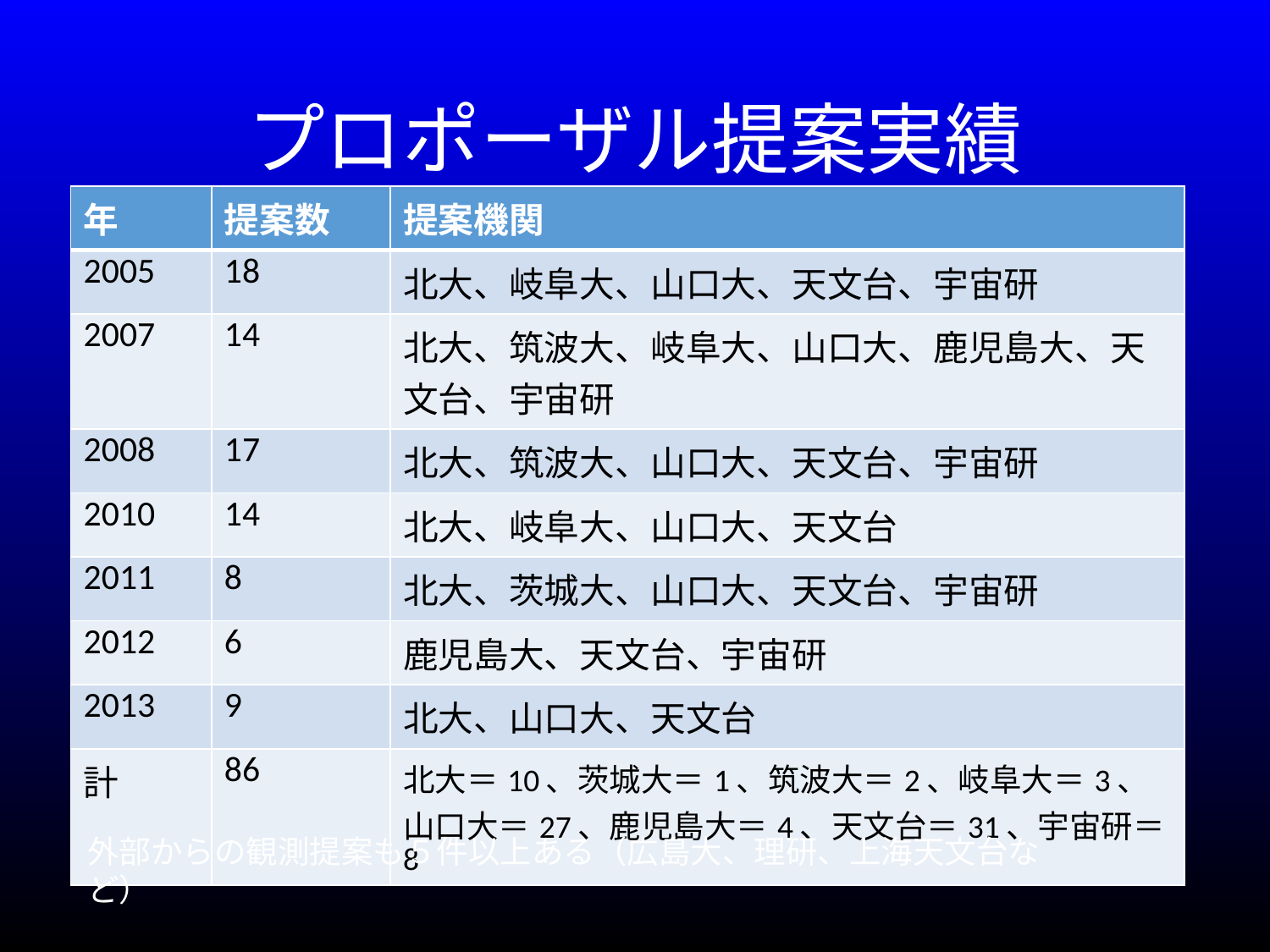

# プロポーザル提案実績
| 年 | 提案数 | 提案機関 |
| --- | --- | --- |
| 2005 | 18 | 北大、岐阜大、山口大、天文台、宇宙研 |
| 2007 | 14 | 北大、筑波大、岐阜大、山口大、鹿児島大、天文台、宇宙研 |
| 2008 | 17 | 北大、筑波大、山口大、天文台、宇宙研 |
| 2010 | 14 | 北大、岐阜大、山口大、天文台 |
| 2011 | 8 | 北大、茨城大、山口大、天文台、宇宙研 |
| 2012 | 6 | 鹿児島大、天文台、宇宙研 |
| 2013 | 9 | 北大、山口大、天文台 |
| 計 | 86 | 北大＝10、茨城大＝1、筑波大＝2、岐阜大＝3、山口大＝27、鹿児島大＝4、天文台＝31、宇宙研＝8 |
外部からの観測提案も５件以上ある（広島大、理研、上海天文台など）